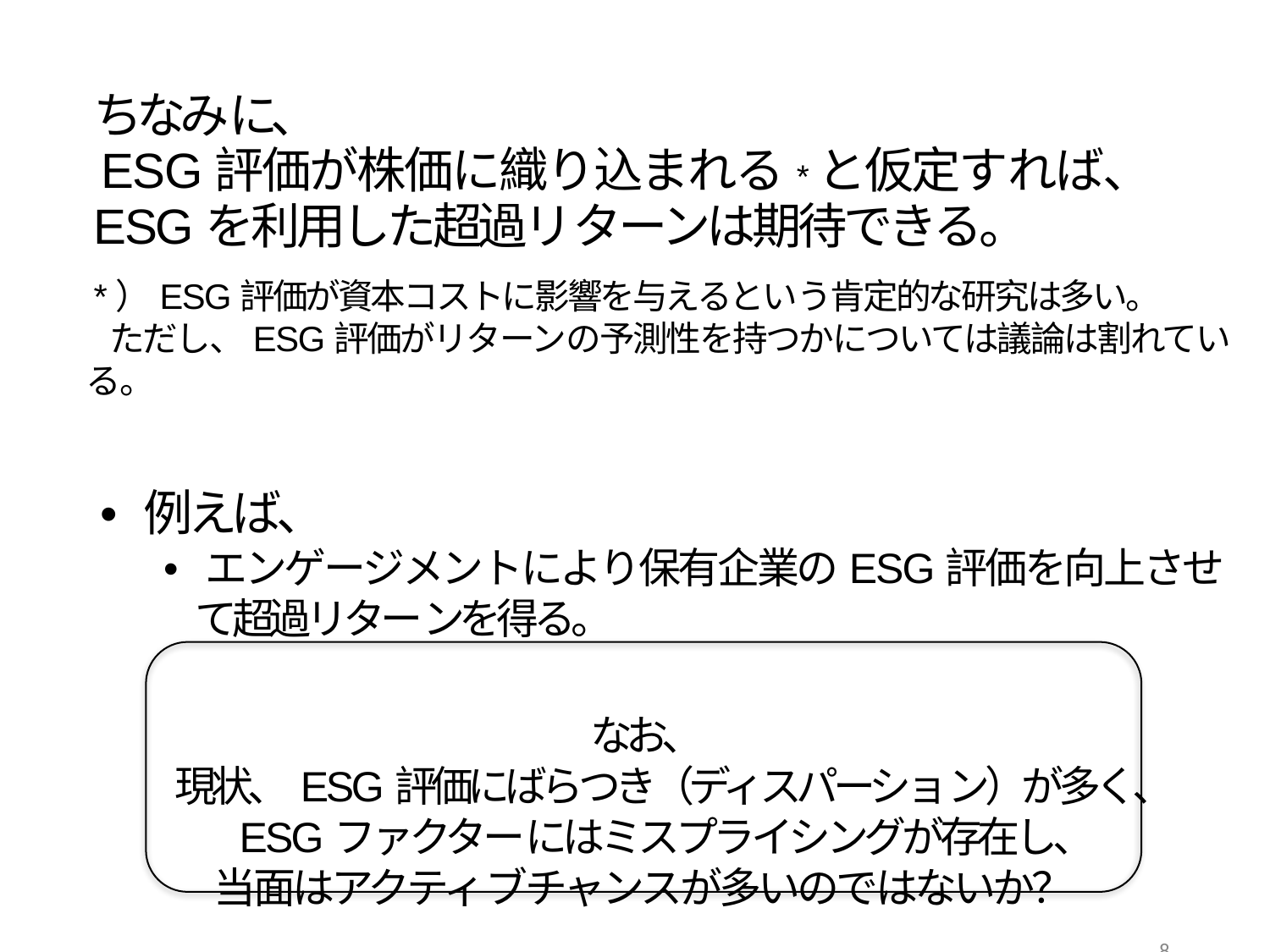

ちなみに、
ESG評価が株価に織り込まれる*と仮定すれば、
ESGを利用した超過リターンは期待できる。

*）ESG評価が資本コストに影響を与えるという肯定的な研究は多い。
ただし、ESG評価がリターンの予測性を持つかについては議論は割れている。

• 例えば、
• エンゲージメントにより保有企業のESG評価を向上させ
て超過リターンを得る。

なお、
現状、ESG評価にばらつき（ディスパーション）が多く、
ESGファクターにはミスプライシングが存在し、
当面はアクティブチャンスが多いのではないか？

8